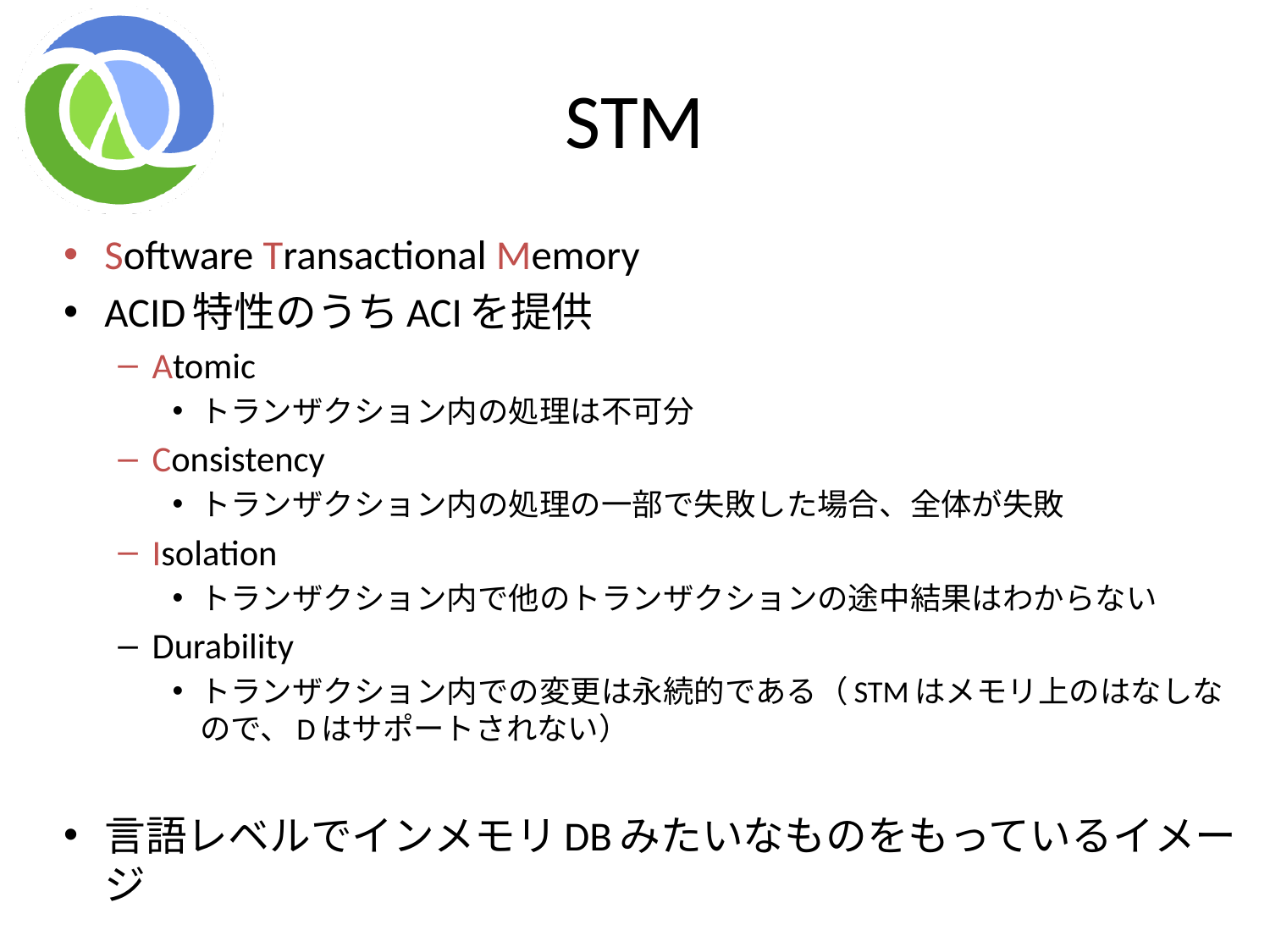

# STM
Software Transactional Memory
ACID特性のうちACIを提供
Atomic
トランザクション内の処理は不可分
Consistency
トランザクション内の処理の一部で失敗した場合、全体が失敗
Isolation
トランザクション内で他のトランザクションの途中結果はわからない
Durability
トランザクション内での変更は永続的である（STMはメモリ上のはなしなので、Dはサポートされない）

言語レベルでインメモリDBみたいなものをもっているイメージ